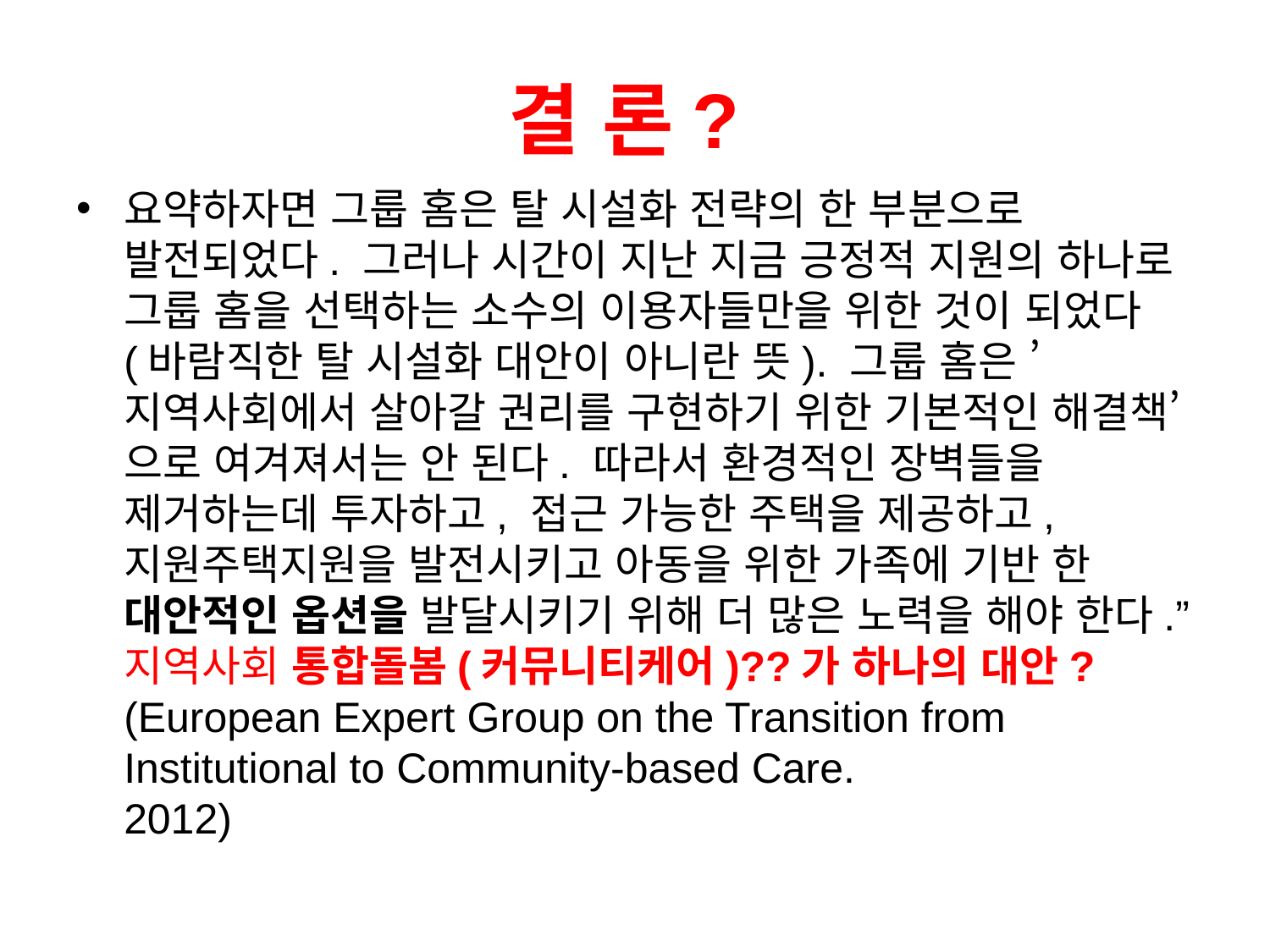

# 결 론?
요약하자면 그룹 홈은 탈 시설화 전략의 한 부분으로 발전되었다. 그러나 시간이 지난 지금 긍정적 지원의 하나로 그룹 홈을 선택하는 소수의 이용자들만을 위한 것이 되었다(바람직한 탈 시설화 대안이 아니란 뜻). 그룹 홈은 ’지역사회에서 살아갈 권리를 구현하기 위한 기본적인 해결책’으로 여겨져서는 안 된다. 따라서 환경적인 장벽들을 제거하는데 투자하고, 접근 가능한 주택을 제공하고, 지원주택지원을 발전시키고 아동을 위한 가족에 기반 한 대안적인 옵션을 발달시키기 위해 더 많은 노력을 해야 한다.” 지역사회 통합돌봄(커뮤니티케어)??가 하나의 대안?
(European Expert Group on the Transition from Institutional to Community-based Care.
2012)